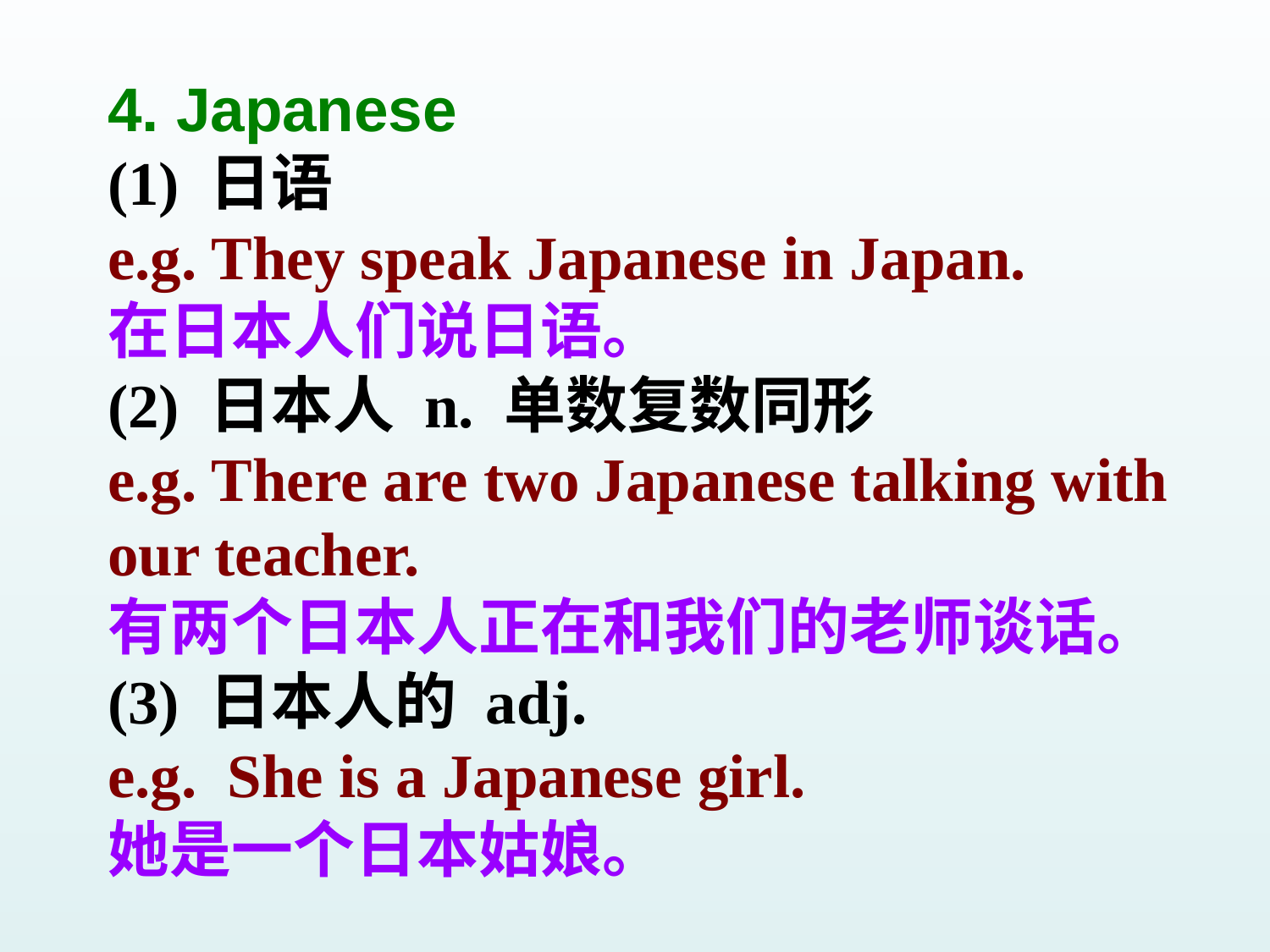

4. Japanese
(1) 日语
e.g. They speak Japanese in Japan.
在日本人们说日语。
(2) 日本人 n. 单数复数同形
e.g. There are two Japanese talking with our teacher.
有两个日本人正在和我们的老师谈话。
(3) 日本人的 adj.
e.g.  She is a Japanese girl.
她是一个日本姑娘。